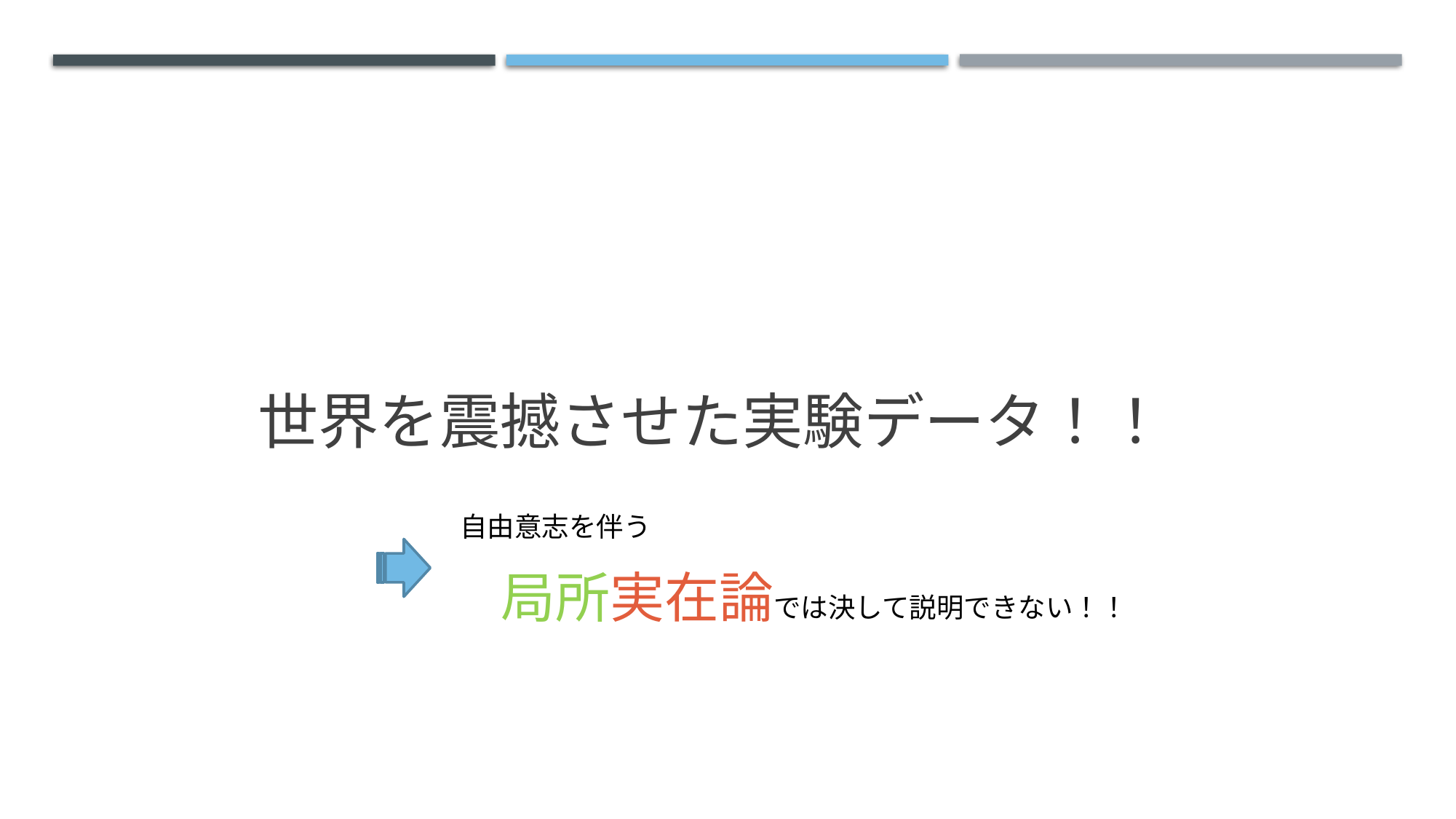

世界を震撼させた実験データ！！
自由意志を伴う

局所実在論では決して説明できない！！